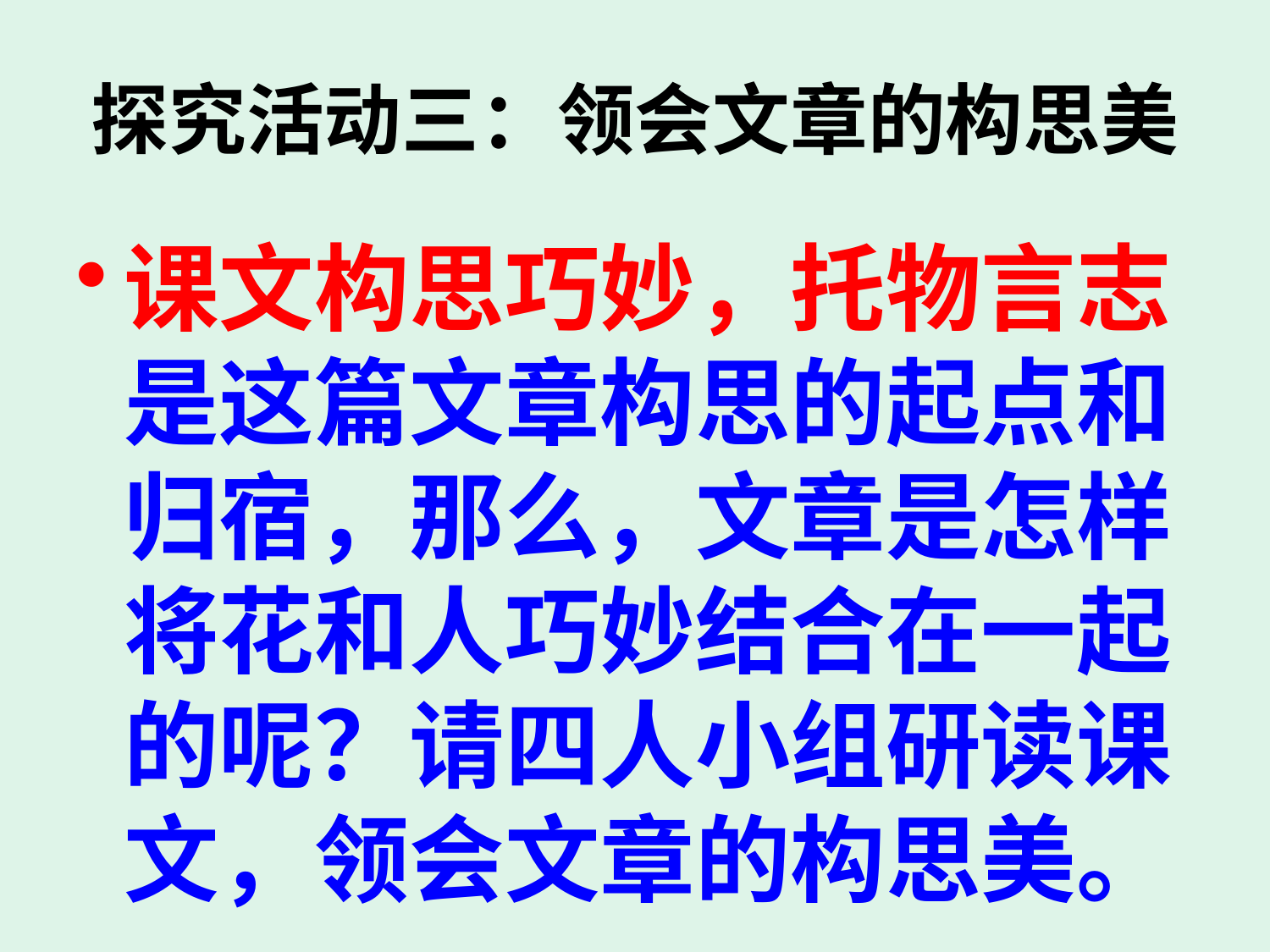

# 探究活动三：领会文章的构思美
课文构思巧妙，托物言志是这篇文章构思的起点和归宿，那么，文章是怎样将花和人巧妙结合在一起的呢？请四人小组研读课文，领会文章的构思美。